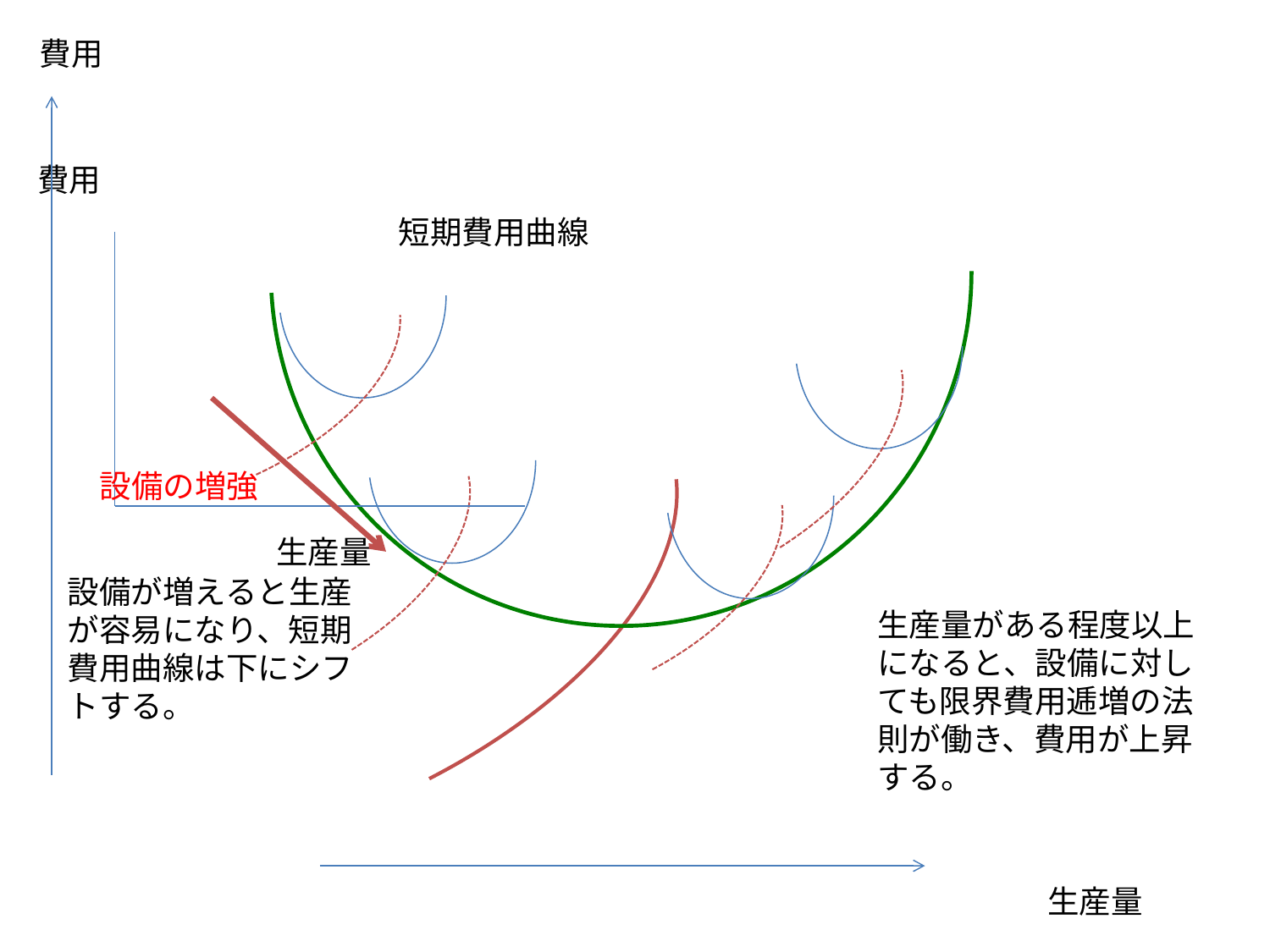

費用

費用
短期費用曲線

設備の増強

生産量
設備が増えると生産が容易になり、短期費用曲線は下にシフトする。
生産量がある程度以上になると、設備に対しても限界費用逓増の法則が働き、費用が上昇する。
生産量